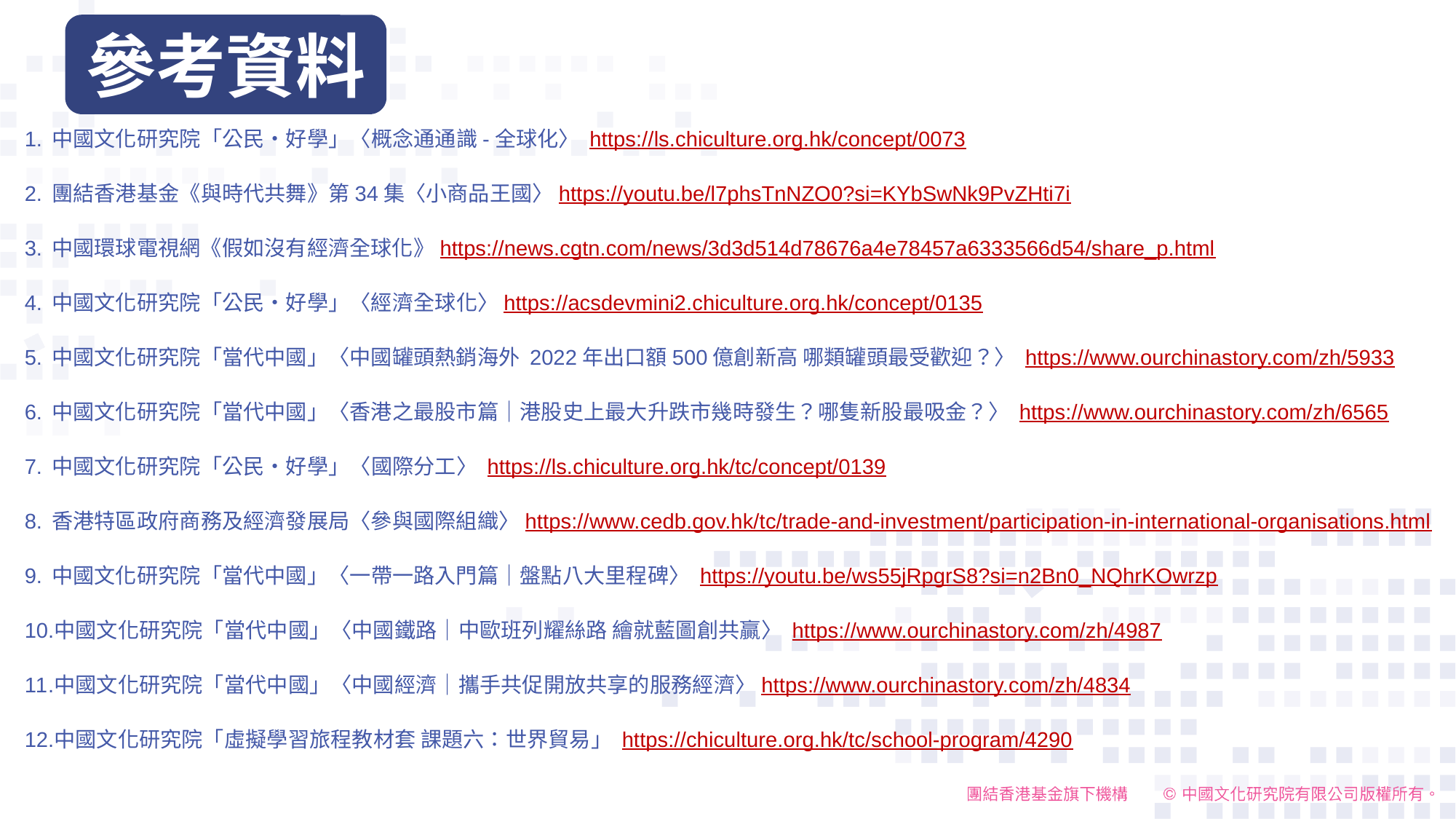

參考資料
中國文化研究院「公民‧好學」〈概念通通識-全球化〉 https://ls.chiculture.org.hk/concept/0073

團結香港基金《與時代共舞》第34集〈小商品王國〉https://youtu.be/l7phsTnNZO0?si=KYbSwNk9PvZHti7i

中國環球電視網《假如沒有經濟全球化》https://news.cgtn.com/news/3d3d514d78676a4e78457a6333566d54/share_p.html

中國文化研究院「公民‧好學」〈經濟全球化〉https://acsdevmini2.chiculture.org.hk/concept/0135

中國文化研究院「當代中國」〈中國罐頭熱銷海外 2022年出口額500億創新高 哪類罐頭最受歡迎？〉 https://www.ourchinastory.com/zh/5933

中國文化研究院「當代中國」〈香港之最股市篇｜港股史上最大升跌市幾時發生？哪隻新股最吸金？〉 https://www.ourchinastory.com/zh/6565

中國文化研究院「公民‧好學」〈國際分工〉 https://ls.chiculture.org.hk/tc/concept/0139

香港特區政府商務及經濟發展局〈參與國際組織〉https://www.cedb.gov.hk/tc/trade-and-investment/participation-in-international-organisations.html

中國文化研究院「當代中國」〈一帶一路入門篇｜盤點八大里程碑〉 https://youtu.be/ws55jRpgrS8?si=n2Bn0_NQhrKOwrzp

中國文化研究院「當代中國」〈中國鐵路｜中歐班列耀絲路 繪就藍圖創共贏〉 https://www.ourchinastory.com/zh/4987

中國文化研究院「當代中國」〈中國經濟｜攜手共促開放共享的服務經濟〉https://www.ourchinastory.com/zh/4834

中國文化研究院「虛擬學習旅程教材套 課題六：世界貿易」 https://chiculture.org.hk/tc/school-program/4290